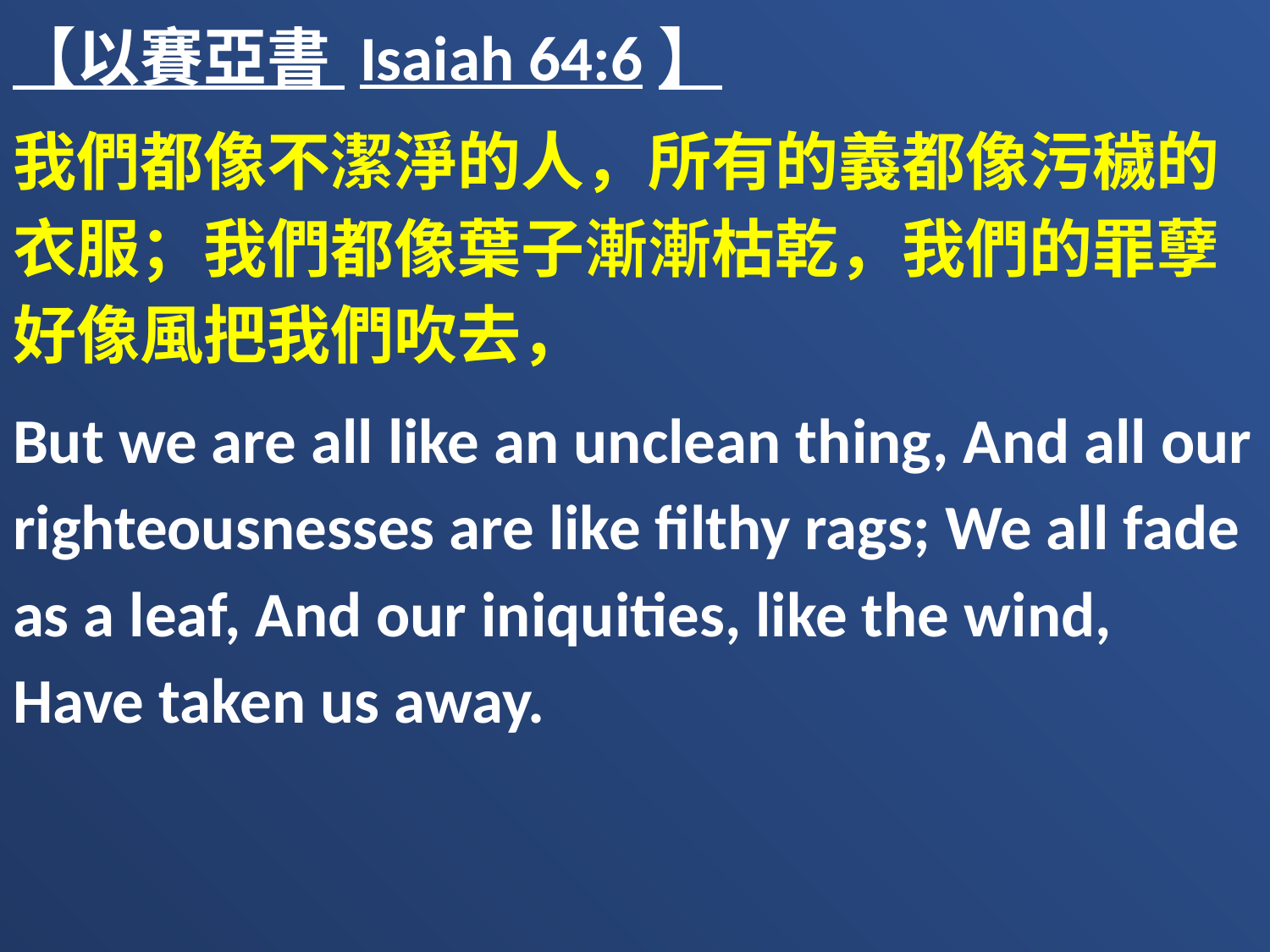

【以賽亞書 Isaiah 64:6】
我們都像不潔淨的人，所有的義都像污穢的衣服；我們都像葉子漸漸枯乾，我們的罪孽好像風把我們吹去，
But we are all like an unclean thing, And all our righteousnesses are like filthy rags; We all fade as a leaf, And our iniquities, like the wind, Have taken us away.